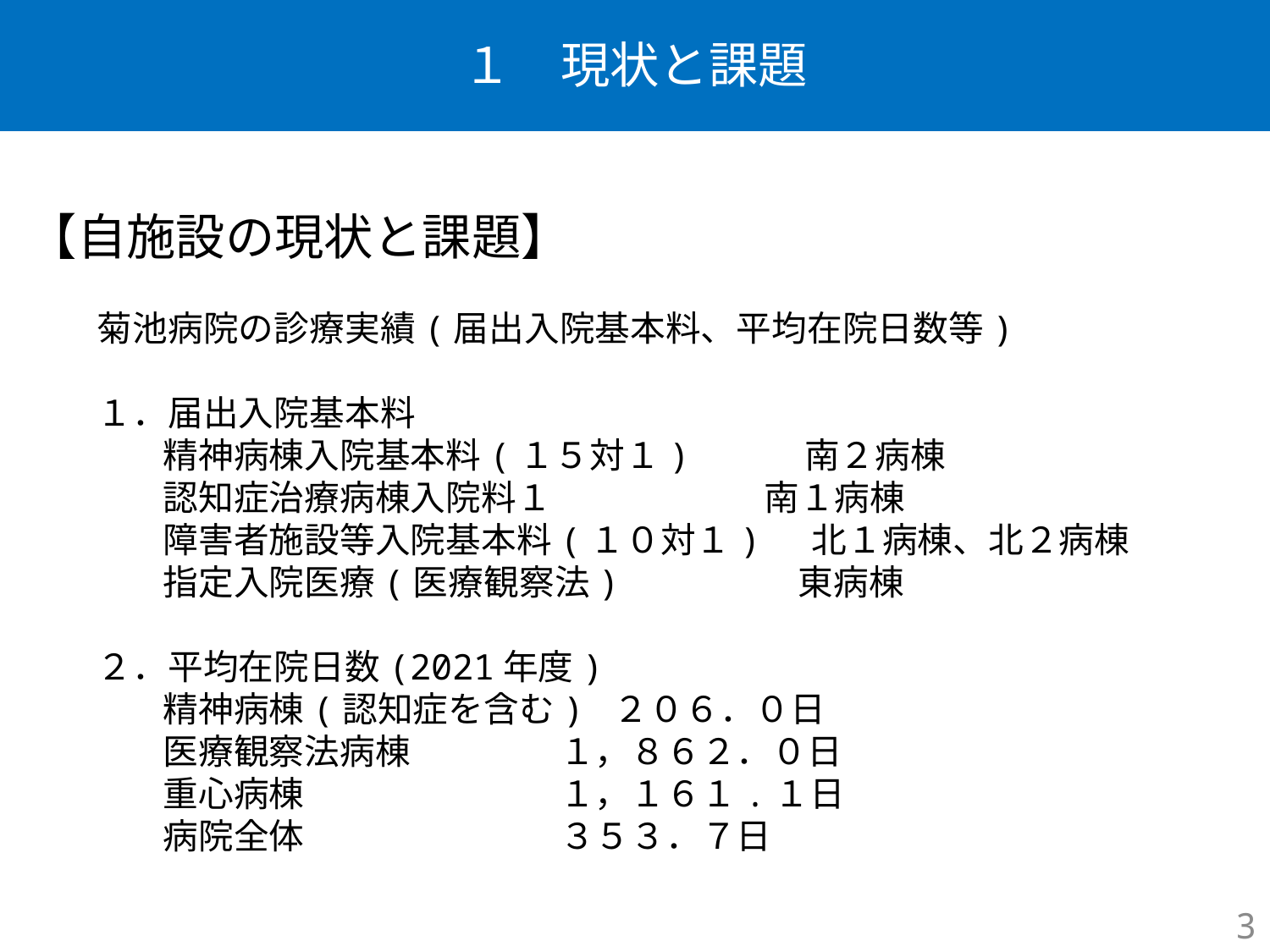

# １　現状と課題
【自施設の現状と課題】

菊池病院の診療実績(届出入院基本料、平均在院日数等)

１．届出入院基本料
 精神病棟入院基本料(１５対１)　　　南２病棟
 認知症治療病棟入院料１　　　　　　南１病棟
 障害者施設等入院基本料(１０対１)  北１病棟、北２病棟
 指定入院医療(医療観察法) 　　　　 東病棟

２．平均在院日数(2021年度)
 精神病棟(認知症を含む) ２０６．０日
 医療観察法病棟　　　　 １，８６２．０日
 重心病棟　　　　　　　 １，１６１.１日
 病院全体　　　　　　　 ３５３．７日
3